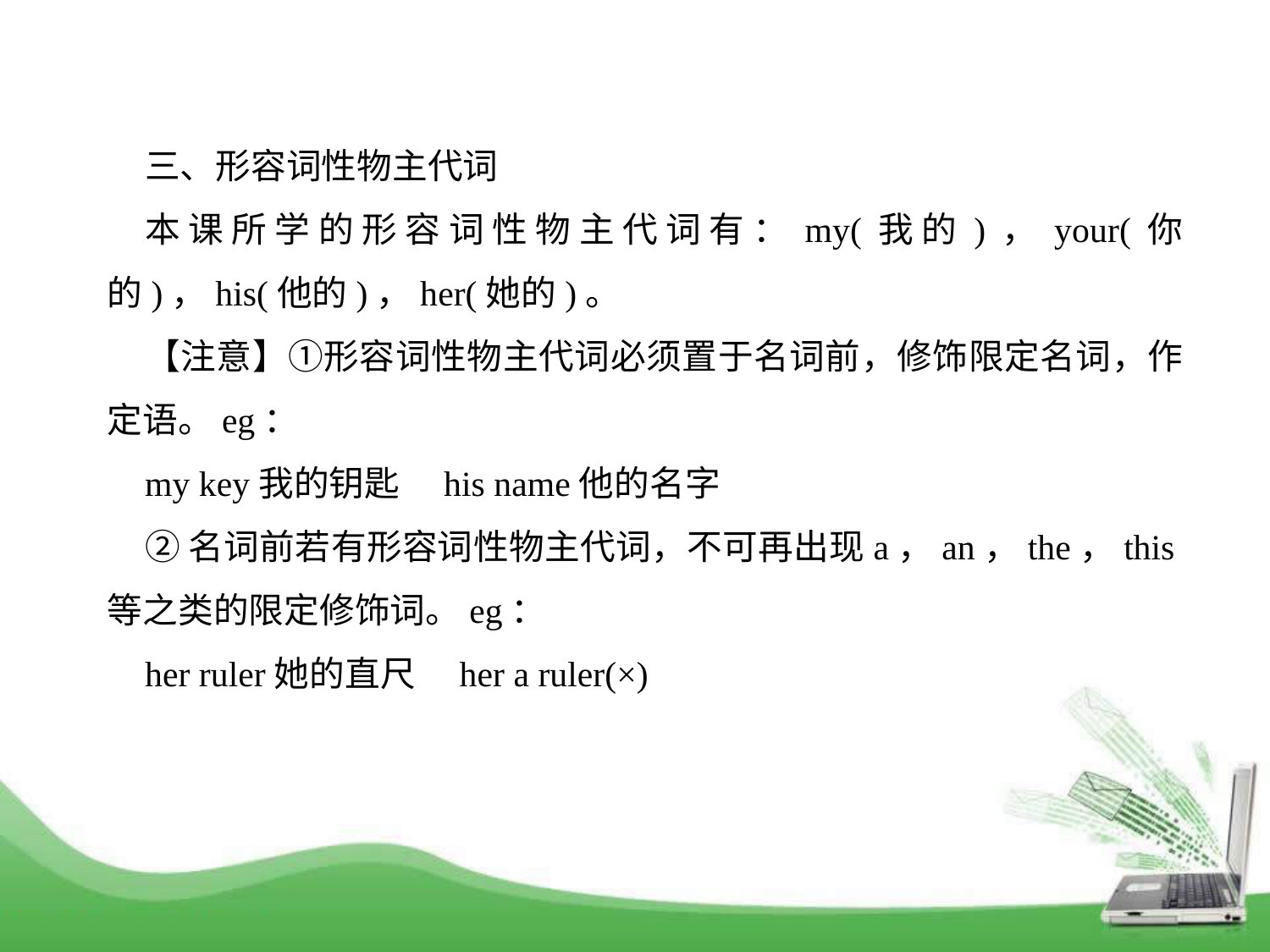

三、形容词性物主代词
本课所学的形容词性物主代词有：my(我的)，your(你的)，his(他的)，her(她的)。
【注意】①形容词性物主代词必须置于名词前，修饰限定名词，作定语。eg：
my key我的钥匙　his name他的名字
②名词前若有形容词性物主代词，不可再出现a，an，the，this等之类的限定修饰词。eg：
her ruler她的直尺　her a ruler(×)